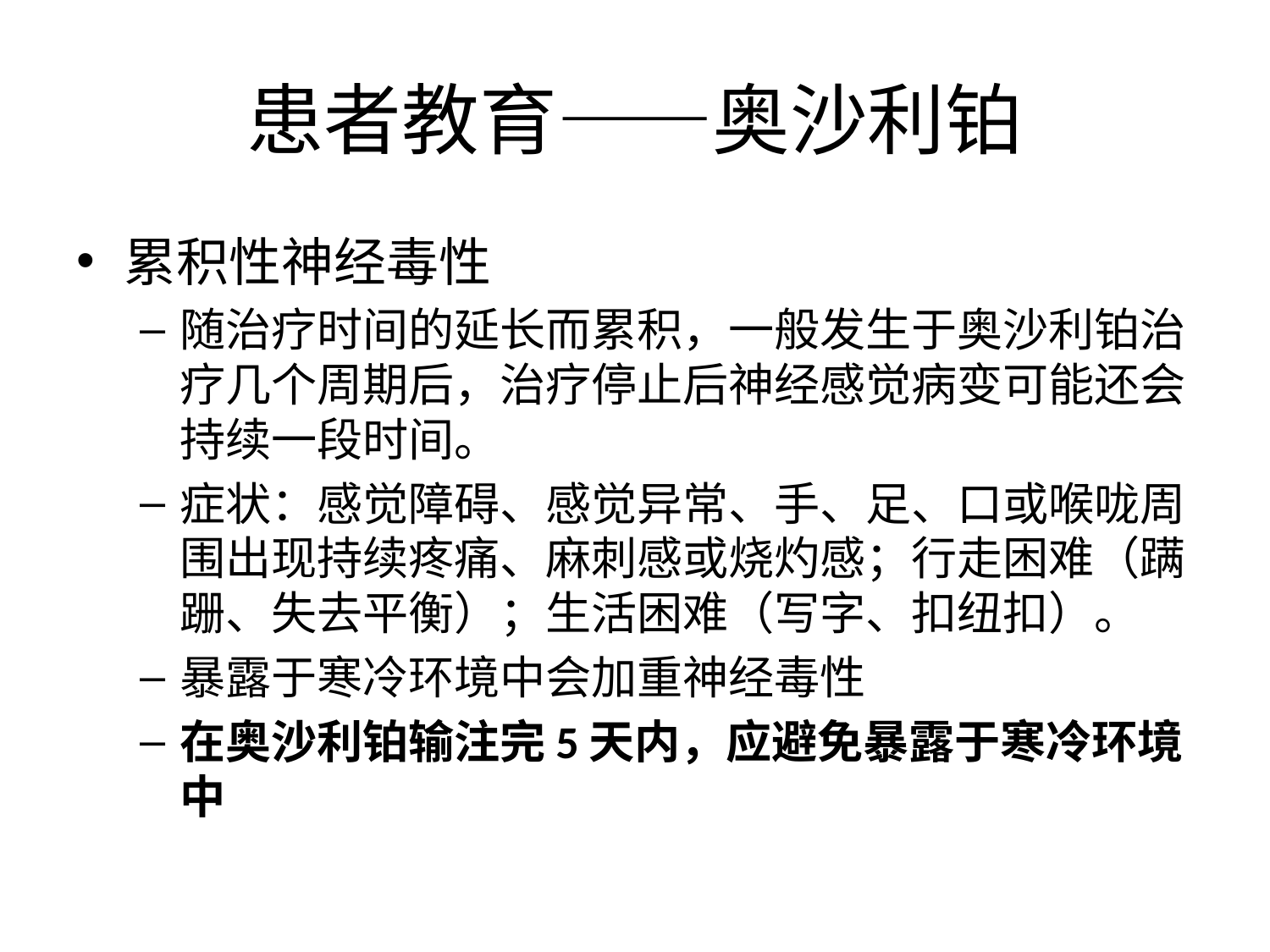

# 患者教育——奥沙利铂
累积性神经毒性
随治疗时间的延长而累积，一般发生于奥沙利铂治疗几个周期后，治疗停止后神经感觉病变可能还会持续一段时间。
症状：感觉障碍、感觉异常、手、足、口或喉咙周围出现持续疼痛、麻刺感或烧灼感；行走困难（蹒跚、失去平衡）；生活困难（写字、扣纽扣）。
暴露于寒冷环境中会加重神经毒性
在奥沙利铂输注完5天内，应避免暴露于寒冷环境中